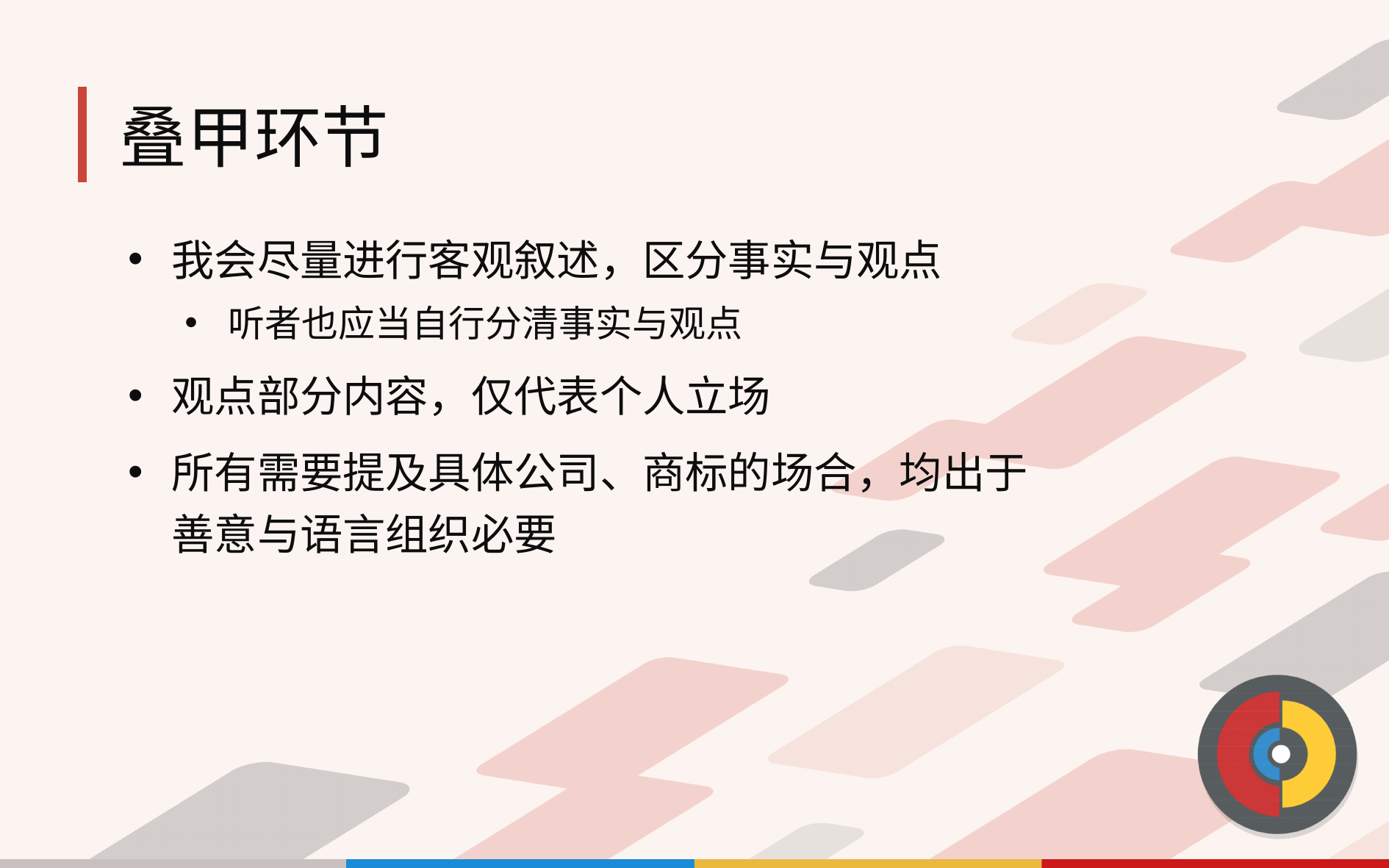

# 叠甲环节
我会尽量进行客观叙述，区分事实与观点
听者也应当自行分清事实与观点
观点部分内容，仅代表个人立场
所有需要提及具体公司、商标的场合，均出于善意与语言组织必要